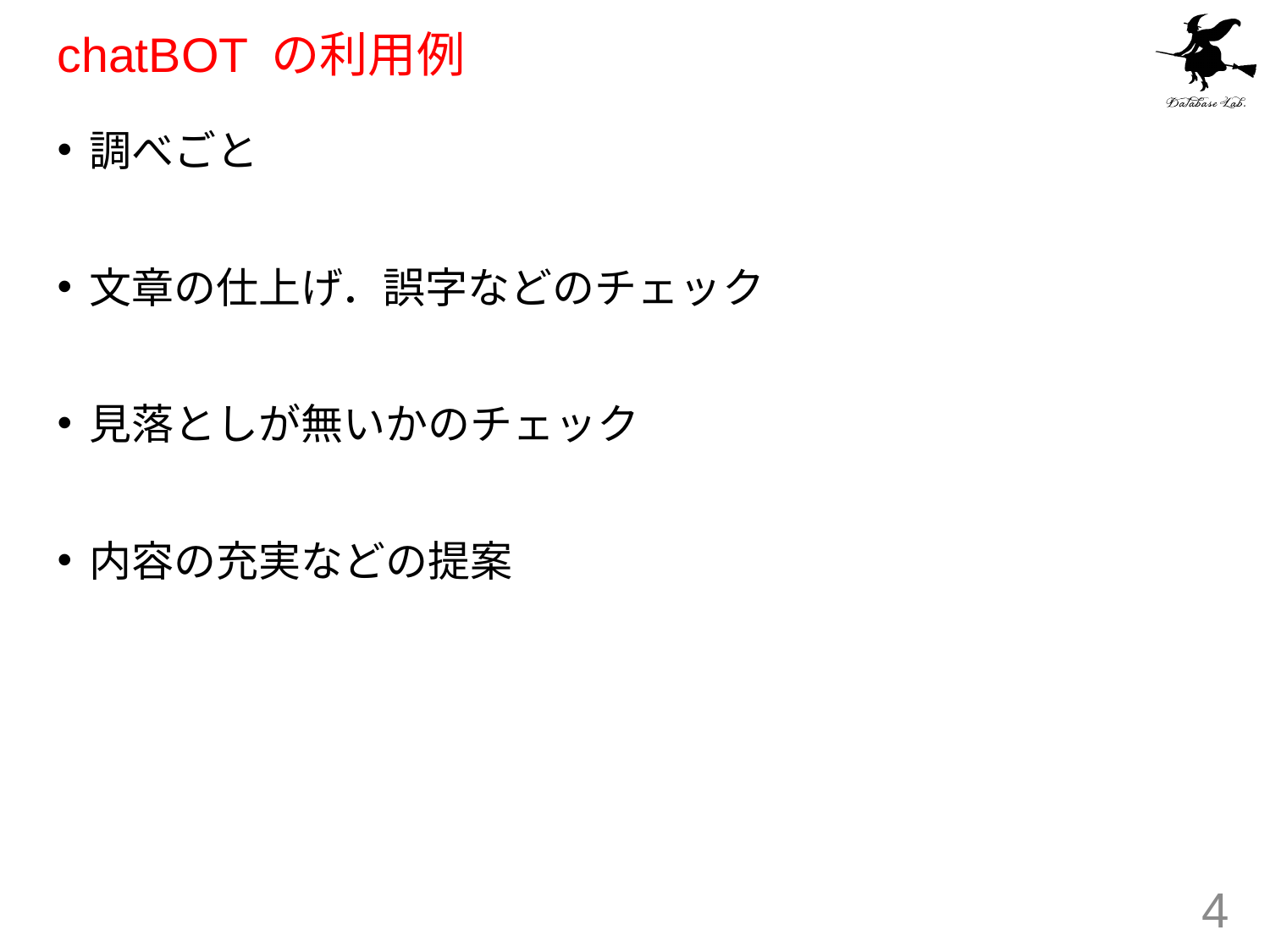

# chatBOT の利用例
調べごと

文章の仕上げ．誤字などのチェック

見落としが無いかのチェック

内容の充実などの提案
4